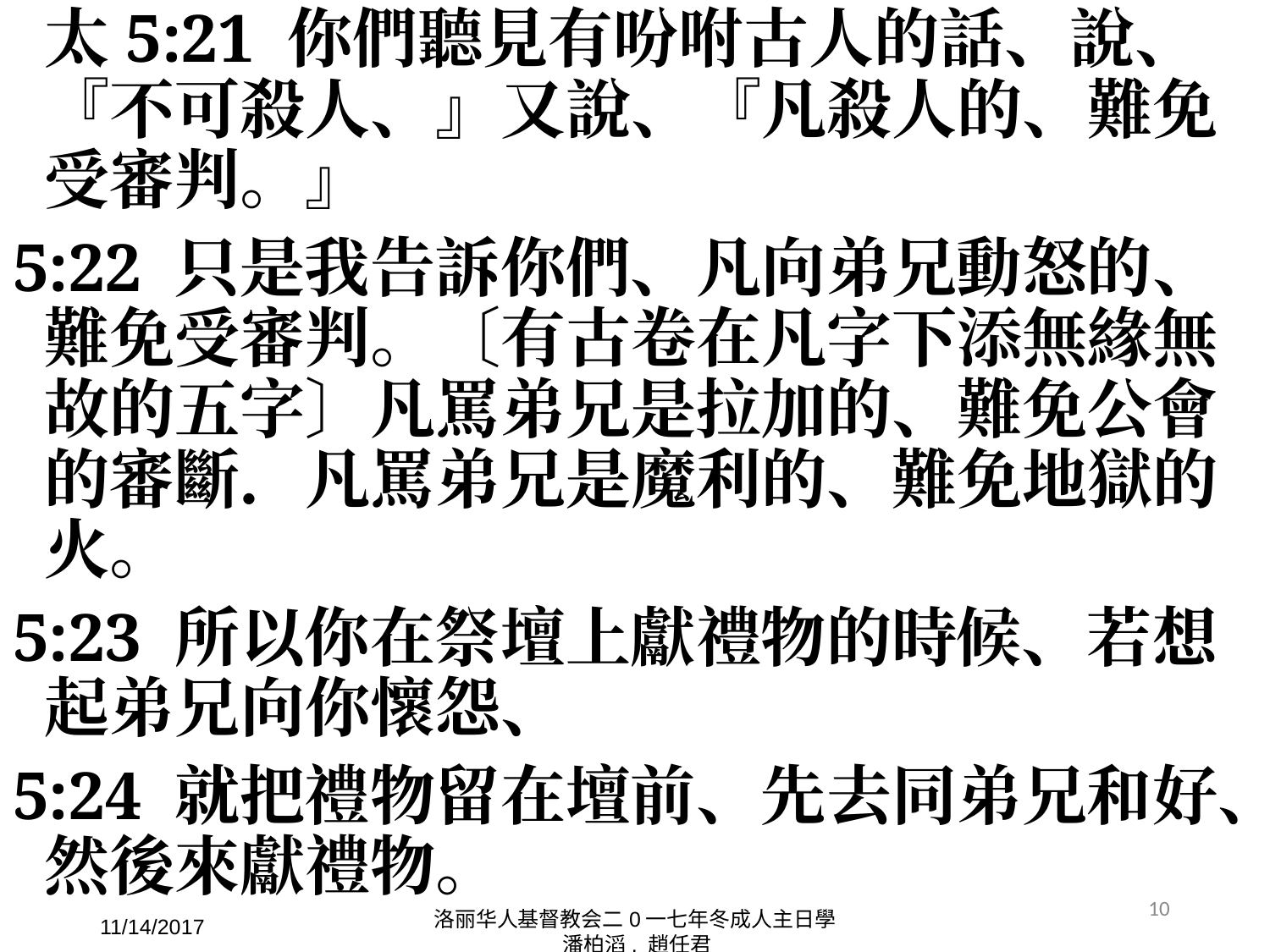

太5:21 你們聽見有吩咐古人的話、說、『不可殺人、』又說、『凡殺人的、難免受審判。』
5:22 只是我告訴你們、凡向弟兄動怒的、難免受審判。〔有古卷在凡字下添無緣無故的五字〕凡罵弟兄是拉加的、難免公會的審斷．凡罵弟兄是魔利的、難免地獄的火。
5:23 所以你在祭壇上獻禮物的時候、若想起弟兄向你懷怨、
5:24 就把禮物留在壇前、先去同弟兄和好、然後來獻禮物。
10
11/14/2017
洛丽华人基督教会二0一七年冬成人主日學   潘柏滔, 趙任君